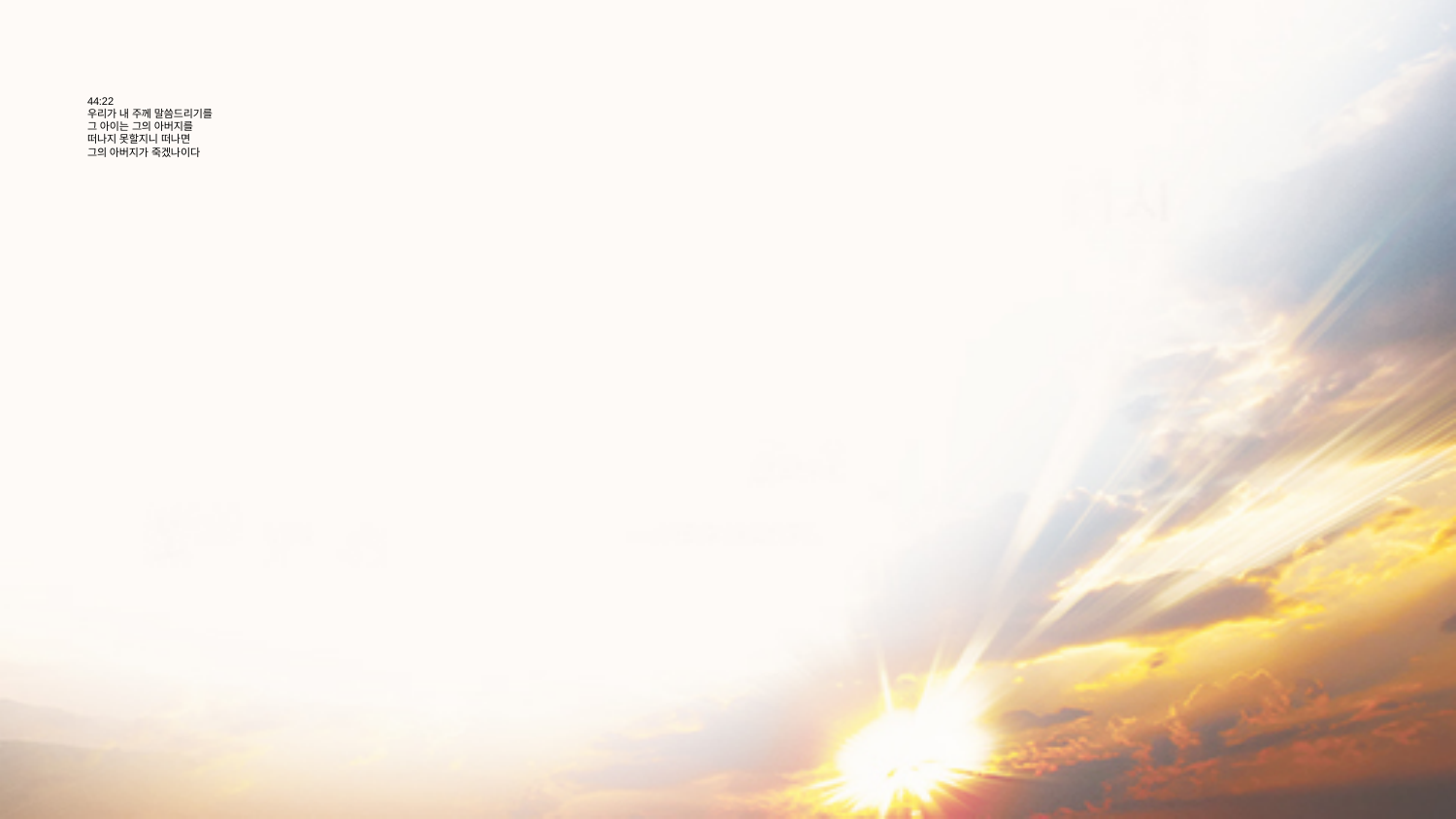

# 44:22 우리가 내 주께 말씀드리기를 그 아이는 그의 아버지를 떠나지 못할지니 떠나면 그의 아버지가 죽겠나이다